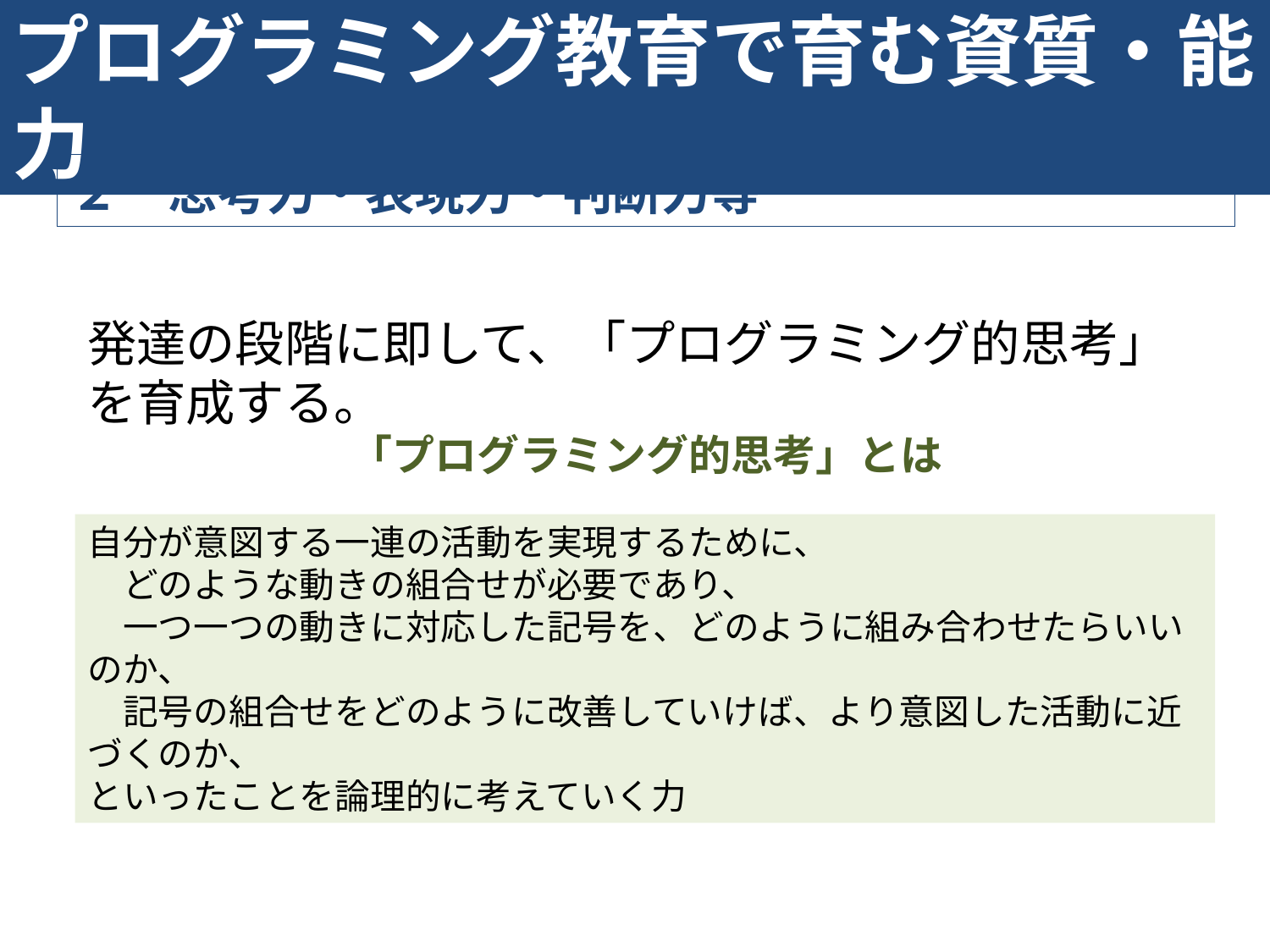

プログラミング教育で育む資質・能力
２　思考力・表現力・判断力等
発達の段階に即して、「プログラミング的思考」を育成する。
「プログラミング的思考」とは
自分が意図する一連の活動を実現するために、
　どのような動きの組合せが必要であり、
　一つ一つの動きに対応した記号を、どのように組み合わせたらいいのか、
　記号の組合せをどのように改善していけば、より意図した活動に近づくのか、
といったことを論理的に考えていく力